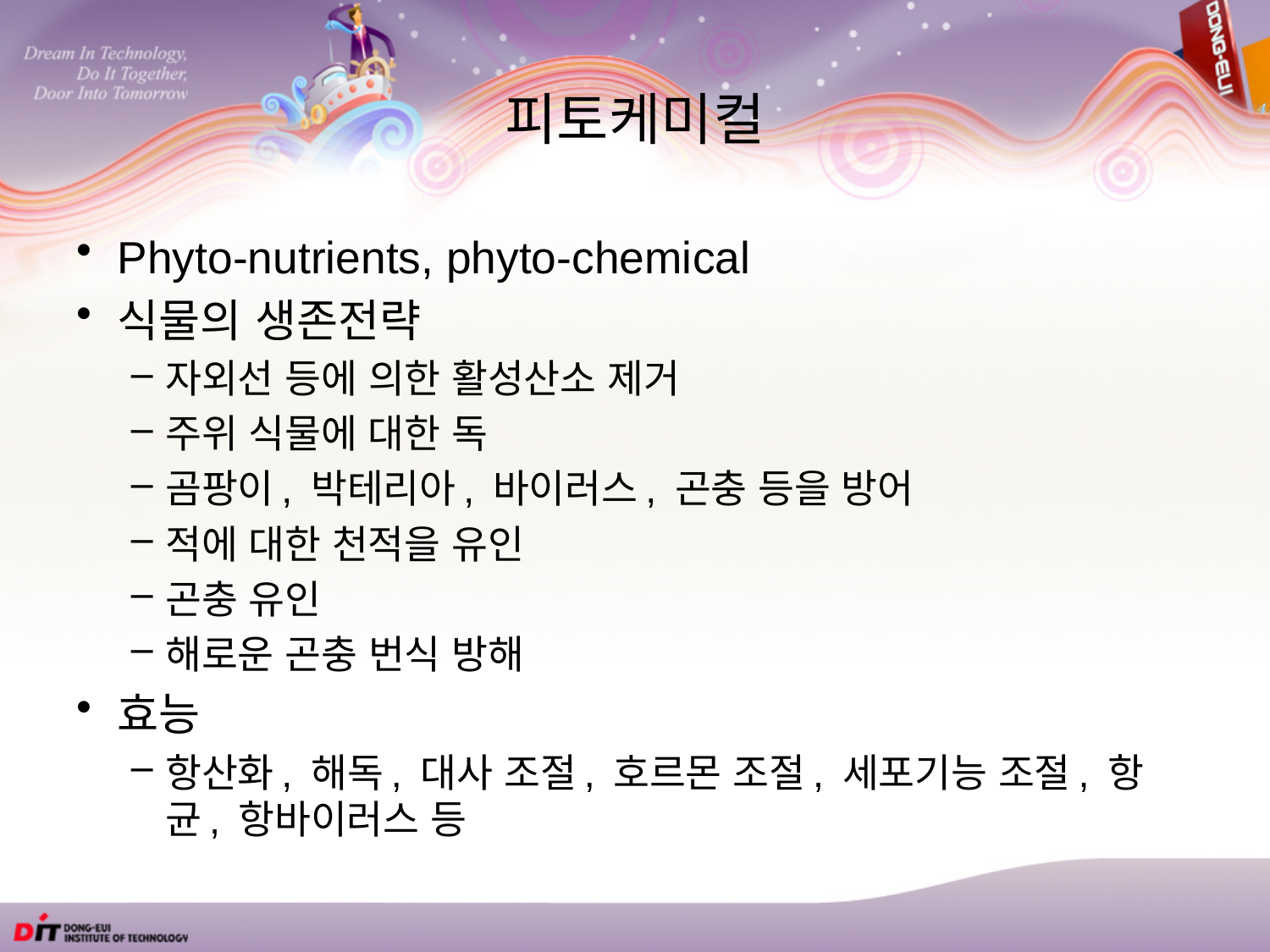

# 피토케미컬
Phyto-nutrients, phyto-chemical
식물의 생존전략
자외선 등에 의한 활성산소 제거
주위 식물에 대한 독
곰팡이, 박테리아, 바이러스, 곤충 등을 방어
적에 대한 천적을 유인
곤충 유인
해로운 곤충 번식 방해
효능
항산화, 해독, 대사 조절, 호르몬 조절, 세포기능 조절, 항균, 항바이러스 등